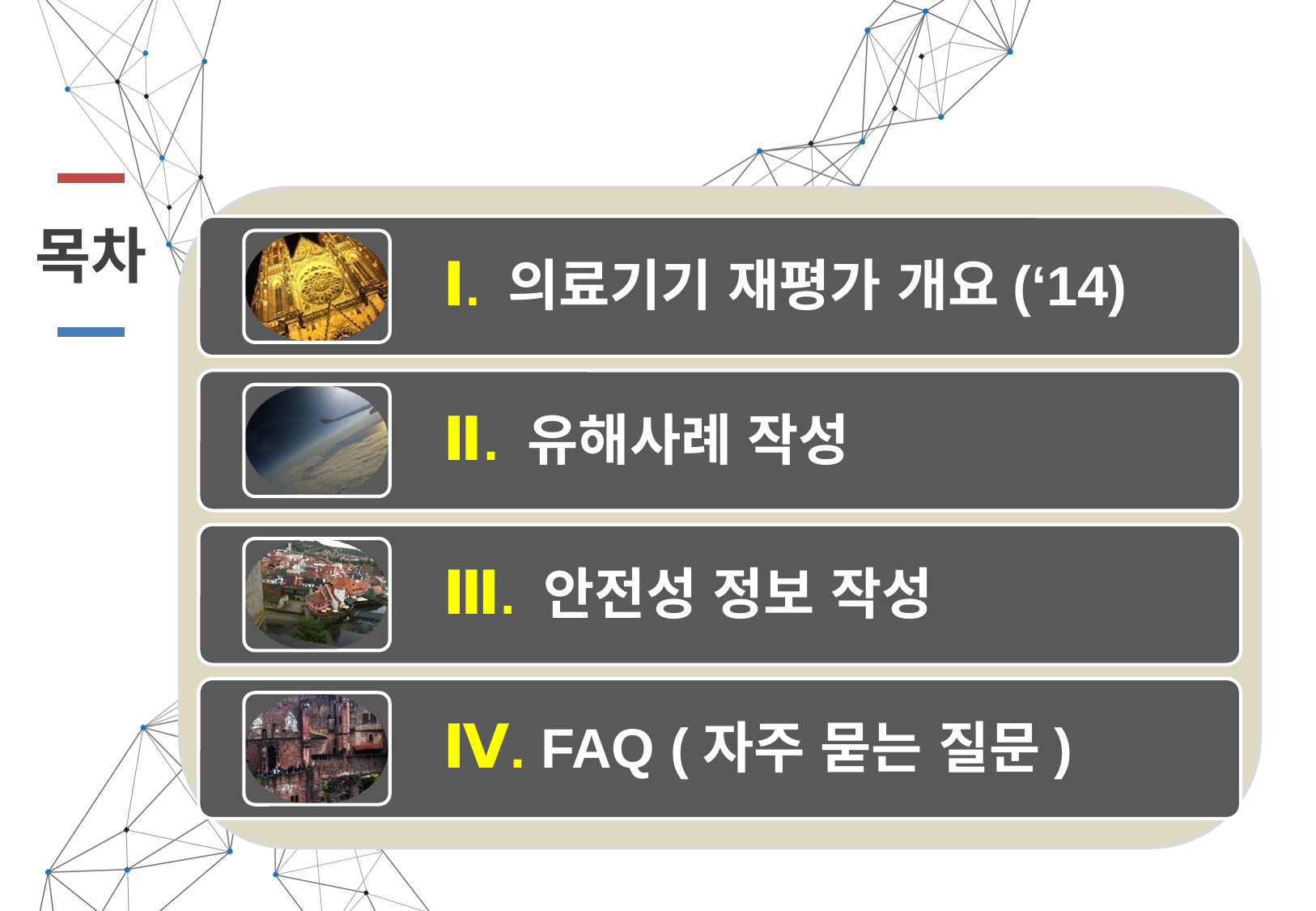

목차

Ⅰ. 의료기기 재평가 개요(‘14)
Ⅱ. 유해사례 작성
Ⅲ. 안전성 정보 작성
Ⅳ. FAQ (자주 묻는 질문)